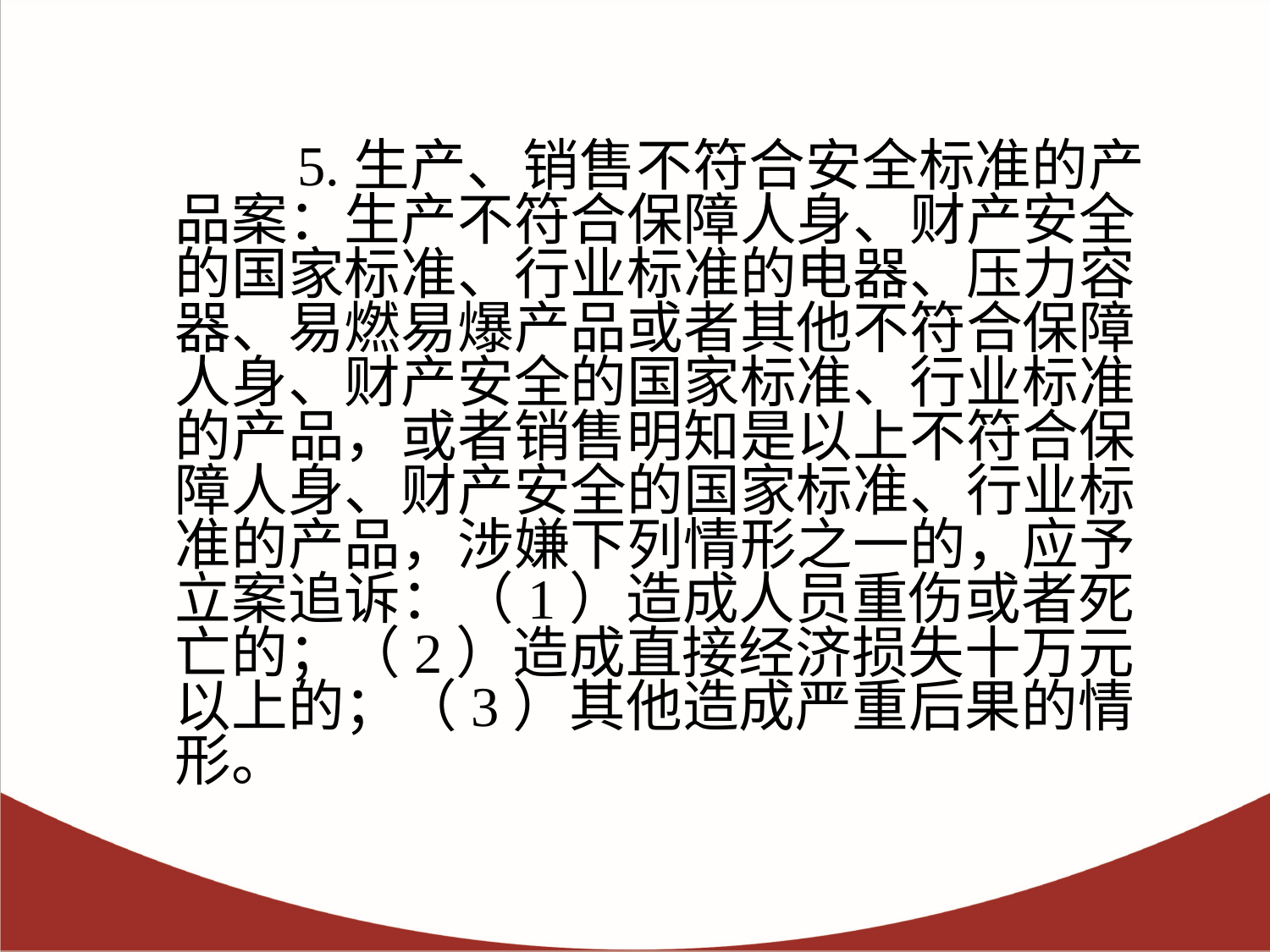

5.生产、销售不符合安全标准的产品案：生产不符合保障人身、财产安全的国家标准、行业标准的电器、压力容器、易燃易爆产品或者其他不符合保障人身、财产安全的国家标准、行业标准的产品，或者销售明知是以上不符合保障人身、财产安全的国家标准、行业标准的产品，涉嫌下列情形之一的，应予立案追诉：（1）造成人员重伤或者死亡的；（2）造成直接经济损失十万元以上的；（3）其他造成严重后果的情形。